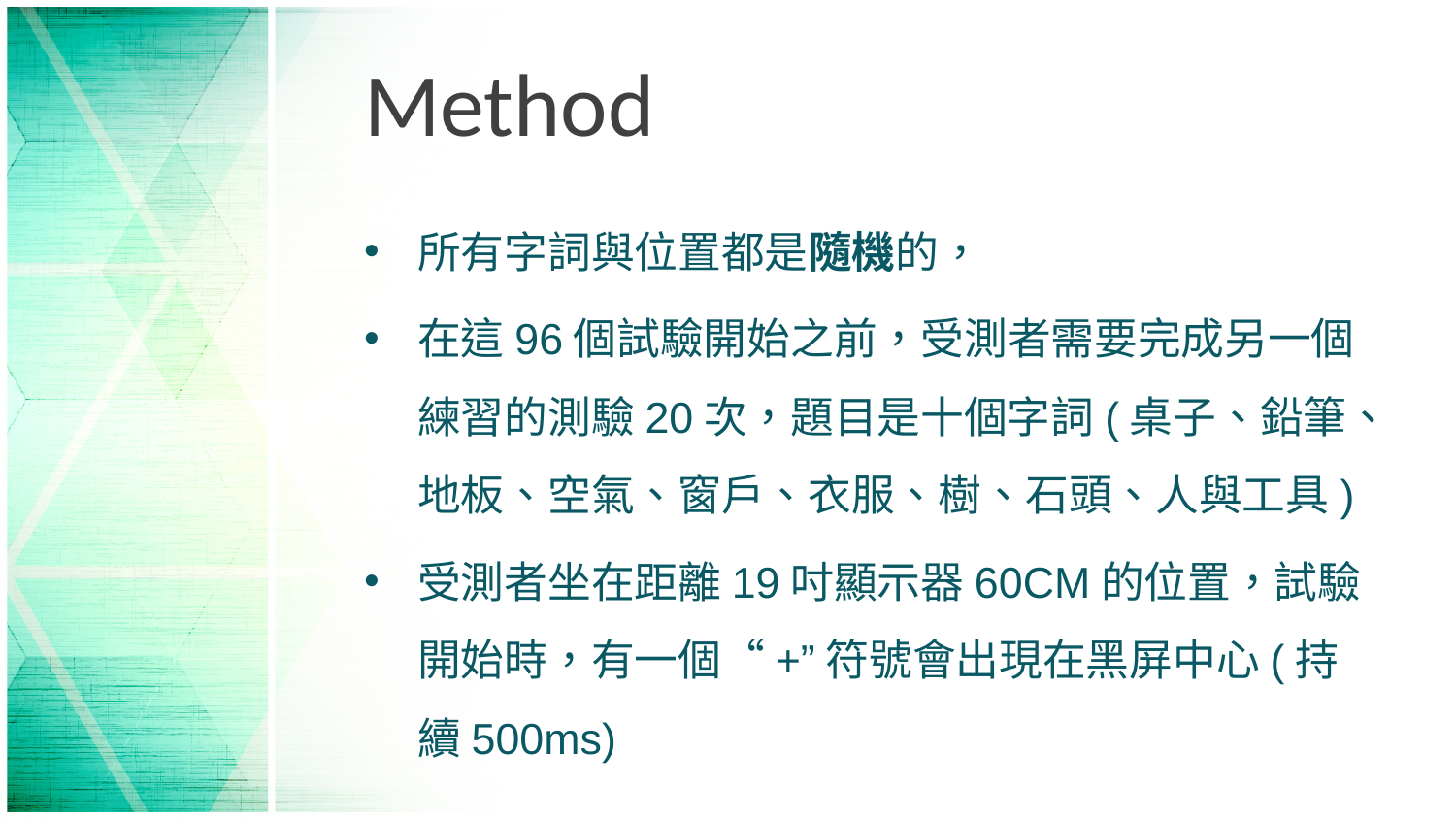

# Method
所有字詞與位置都是隨機的，
在這96個試驗開始之前，受測者需要完成另一個練習的測驗20次，題目是十個字詞(桌子、鉛筆、地板、空氣、窗戶、衣服、樹、石頭、人與工具)
受測者坐在距離19吋顯示器60CM的位置，試驗開始時，有一個“+”符號會出現在黑屏中心(持續500ms)